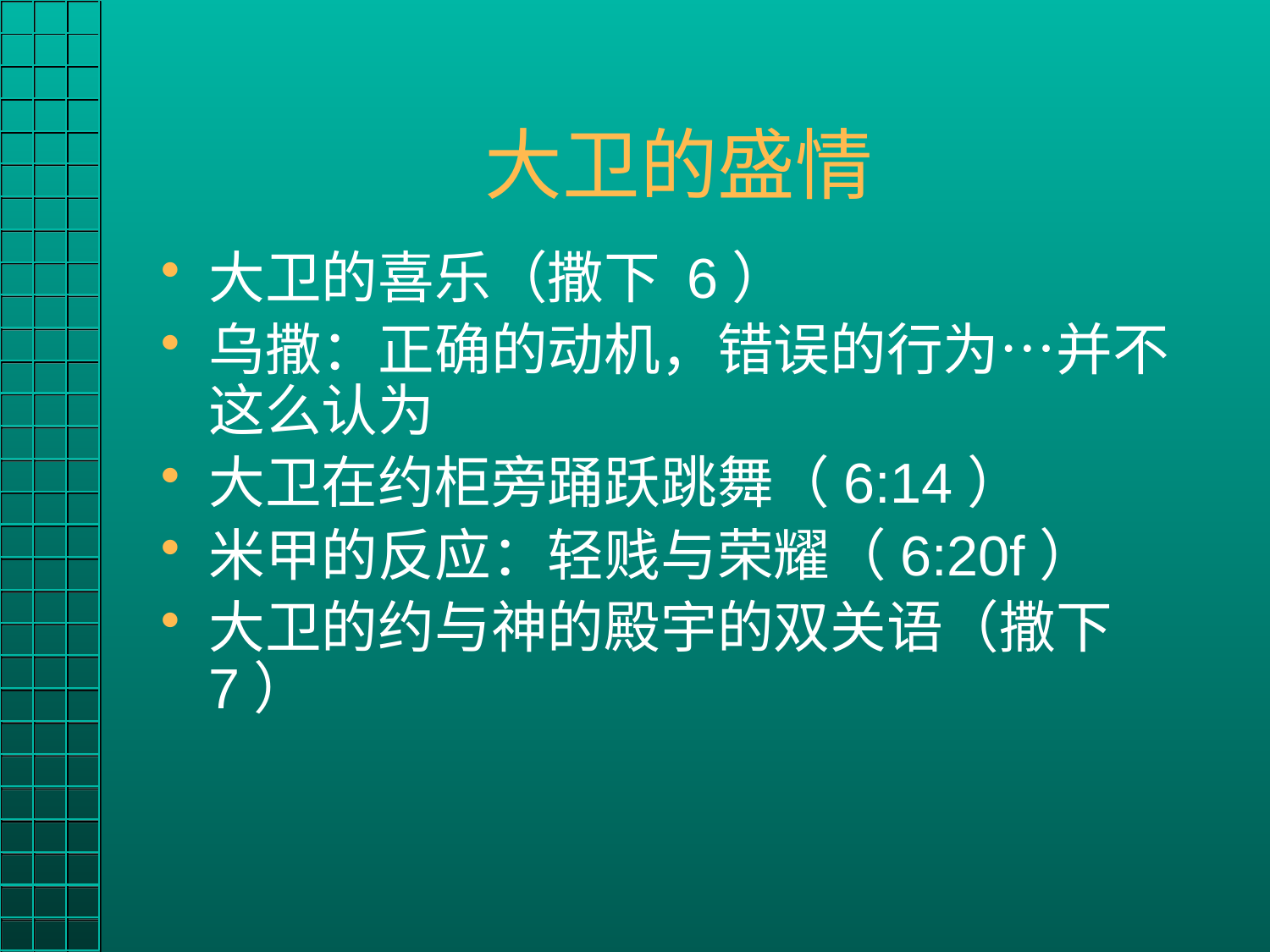

# 大卫的盛情
大卫的喜乐（撒下 6）
乌撒：正确的动机，错误的行为…并不这么认为
大卫在约柜旁踊跃跳舞（6:14）
米甲的反应：轻贱与荣耀（6:20f）
大卫的约与神的殿宇的双关语（撒下 7）